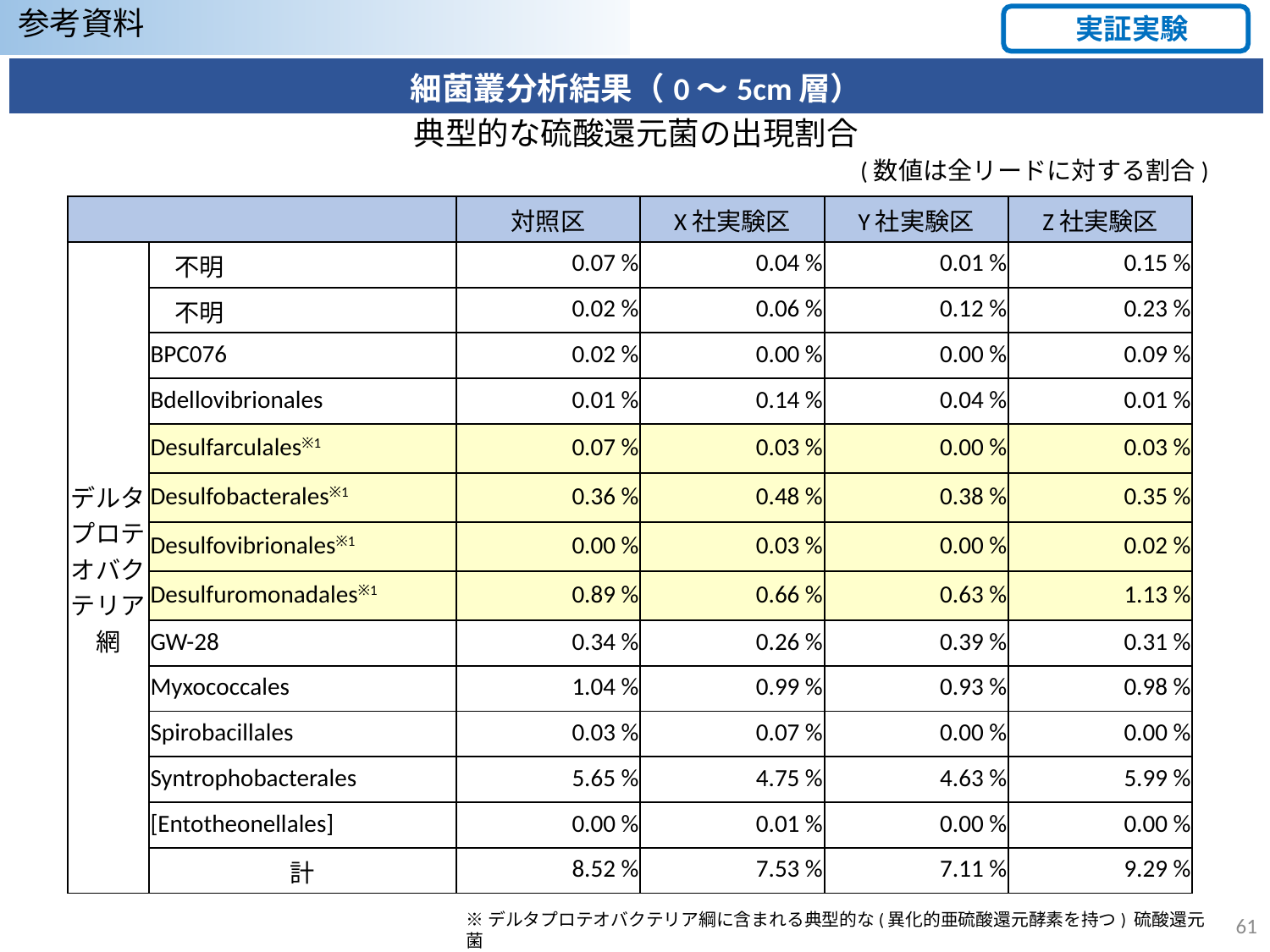

参考資料
実証実験

| 細菌叢分析結果（0～5cm層） |
| --- |
典型的な硫酸還元菌の出現割合
(数値は全リードに対する割合)
|  |  | 対照区 | X社実験区 | Y社実験区 | Z社実験区 |
| --- | --- | --- | --- | --- | --- |
| デルタプロテオバクテリア網 | 不明 | 0.07 % | 0.04 % | 0.01 % | 0.15 % |
|  | 不明 | 0.02 % | 0.06 % | 0.12 % | 0.23 % |
|  | BPC076 | 0.02 % | 0.00 % | 0.00 % | 0.09 % |
|  | Bdellovibrionales | 0.01 % | 0.14 % | 0.04 % | 0.01 % |
|  | Desulfarculales※1 | 0.07 % | 0.03 % | 0.00 % | 0.03 % |
|  | Desulfobacterales※1 | 0.36 % | 0.48 % | 0.38 % | 0.35 % |
|  | Desulfovibrionales※1 | 0.00 % | 0.03 % | 0.00 % | 0.02 % |
|  | Desulfuromonadales※1 | 0.89 % | 0.66 % | 0.63 % | 1.13 % |
|  | GW-28 | 0.34 % | 0.26 % | 0.39 % | 0.31 % |
|  | Myxococcales | 1.04 % | 0.99 % | 0.93 % | 0.98 % |
|  | Spirobacillales | 0.03 % | 0.07 % | 0.00 % | 0.00 % |
|  | Syntrophobacterales | 5.65 % | 4.75 % | 4.63 % | 5.99 % |
|  | [Entotheonellales] | 0.00 % | 0.01 % | 0.00 % | 0.00 % |
|  | 計 | 8.52 % | 7.53 % | 7.11 % | 9.29 % |
61
※デルタプロテオバクテリア綱に含まれる典型的な(異化的亜硫酸還元酵素を持つ) 硫酸還元菌